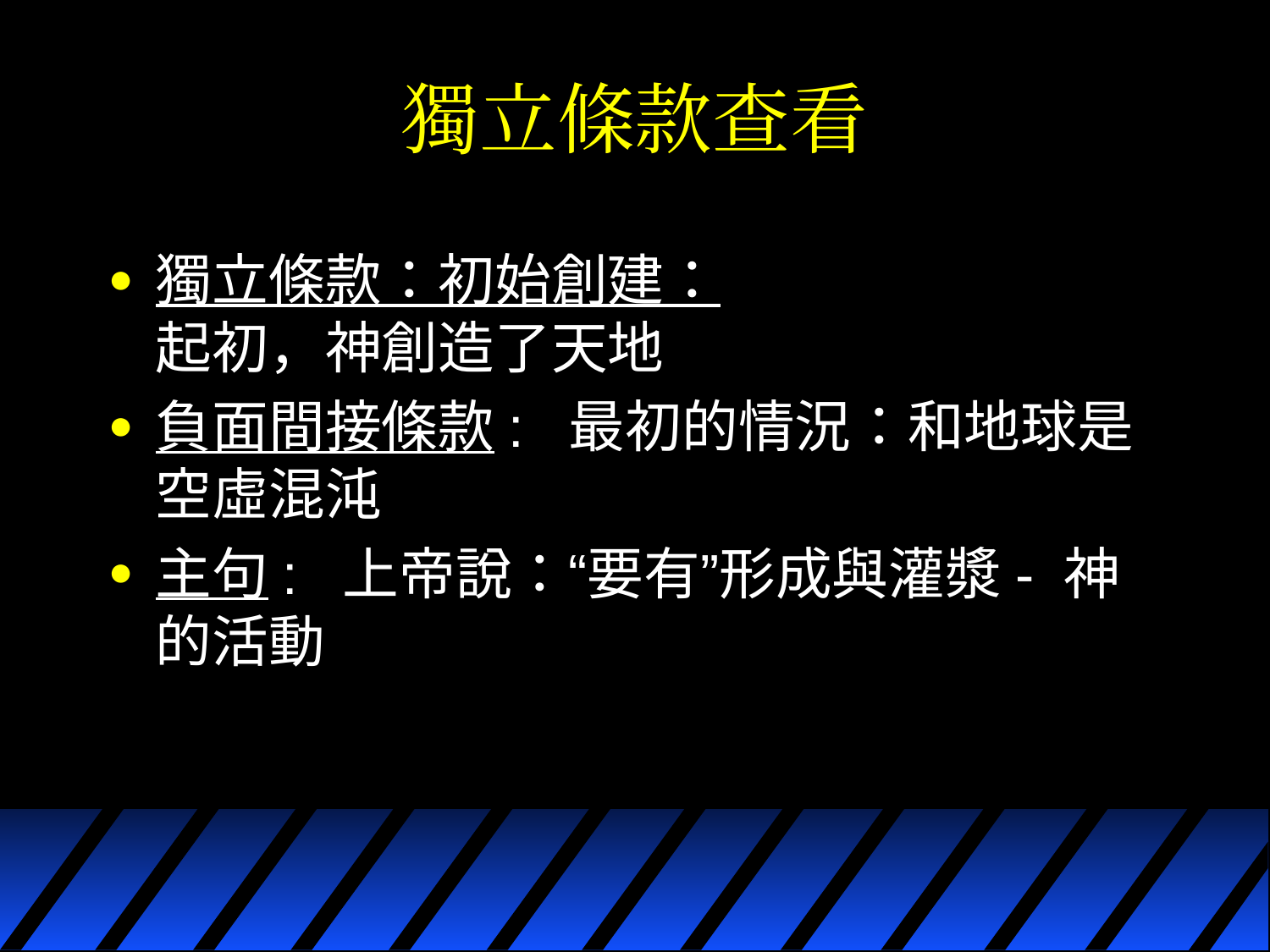

# 獨立條款查看
獨立條款：初始創建：
起初，神創造了天地
負面間接條款:  最初的情況：和地球是空虛混沌
主句:  上帝說：“要有”形成與灌漿- 神的活動